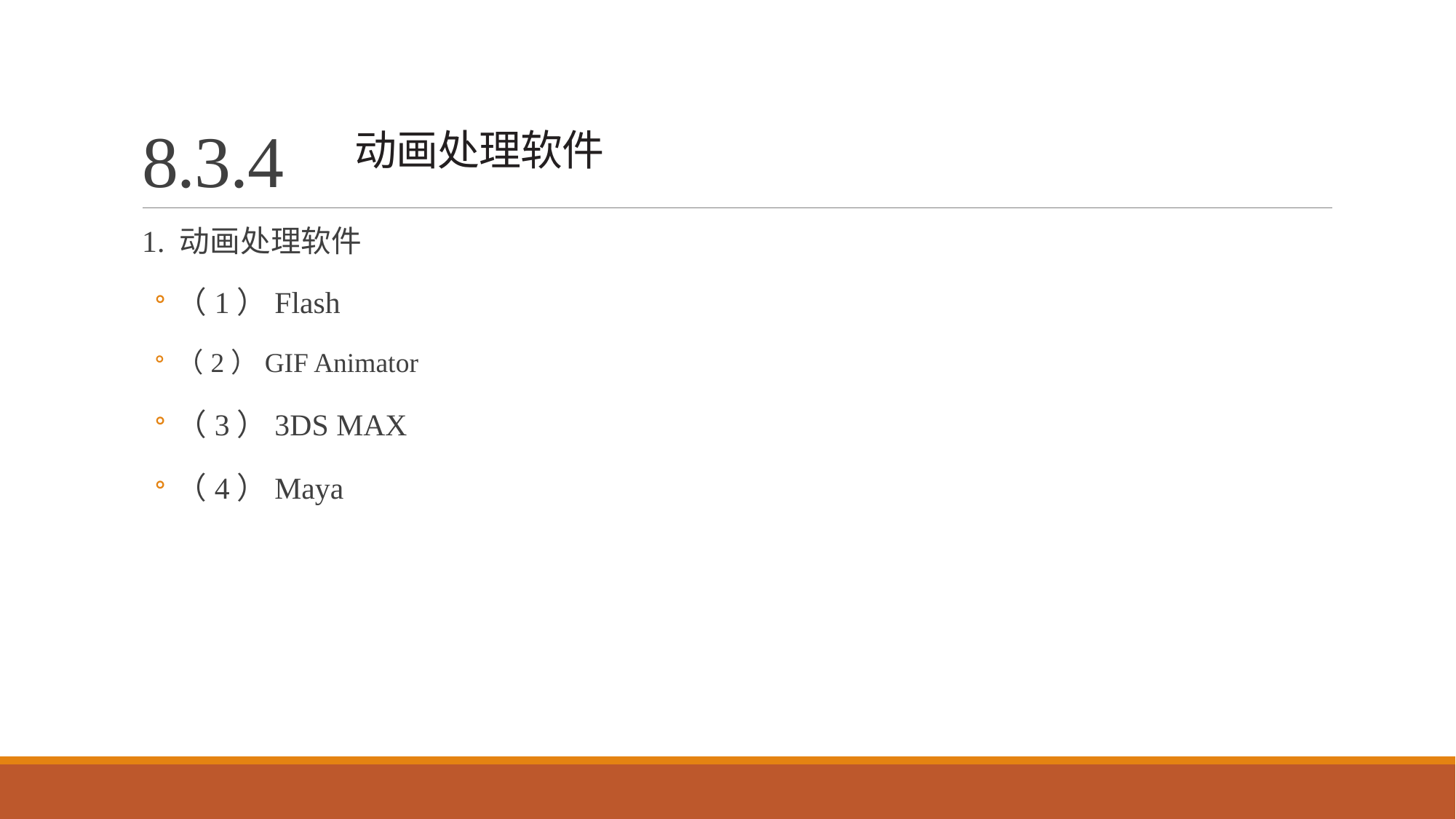

# 8.3.4   动画处理软件
1. 动画处理软件
（1）Flash
（2）GIF Animator
（3）3DS MAX
（4）Maya